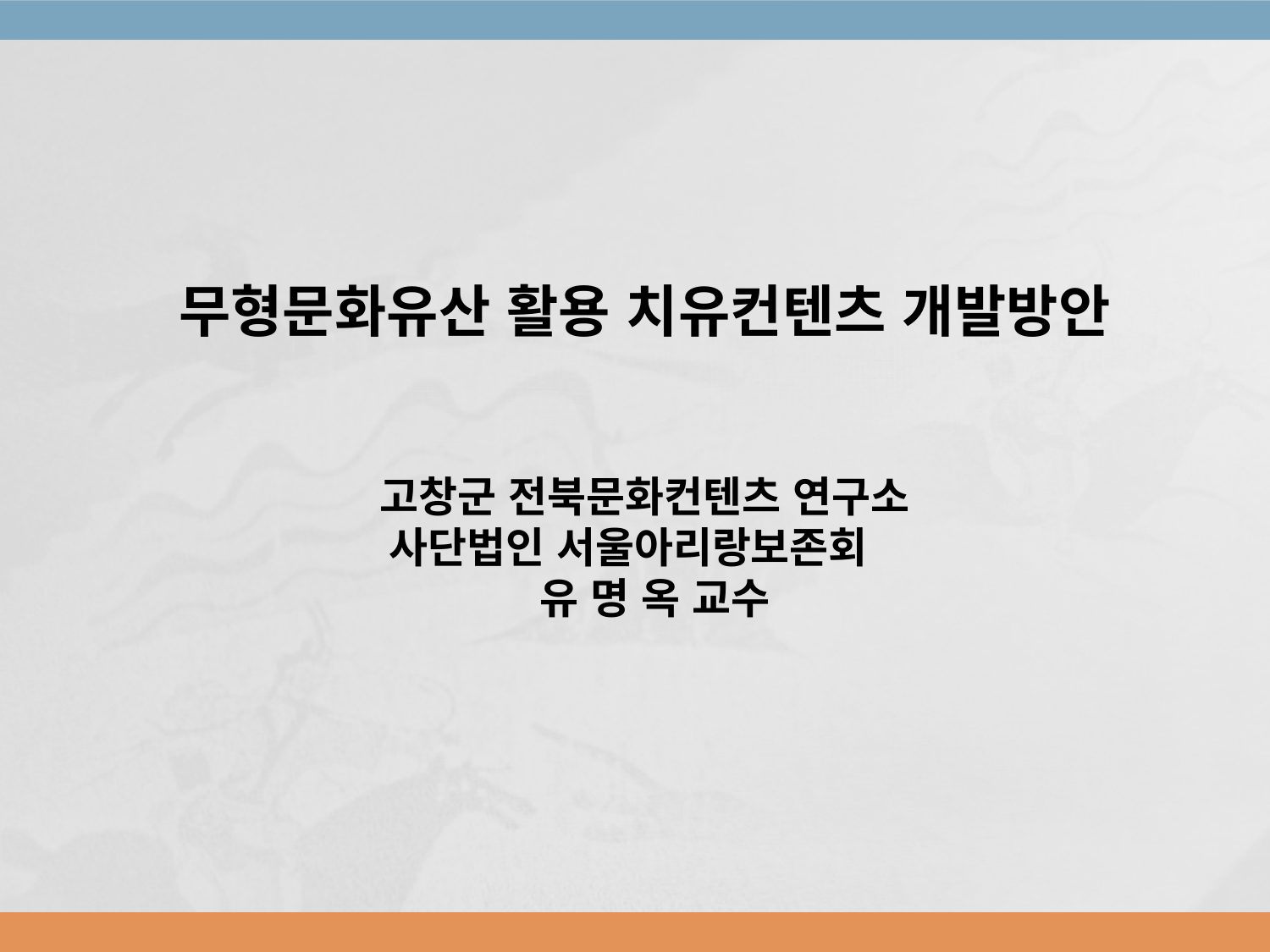

무형문화유산 활용 치유컨텐츠 개발방안

고창군 전북문화컨텐츠 연구소
사단법인 서울아리랑보존회
   유 명 옥 교수